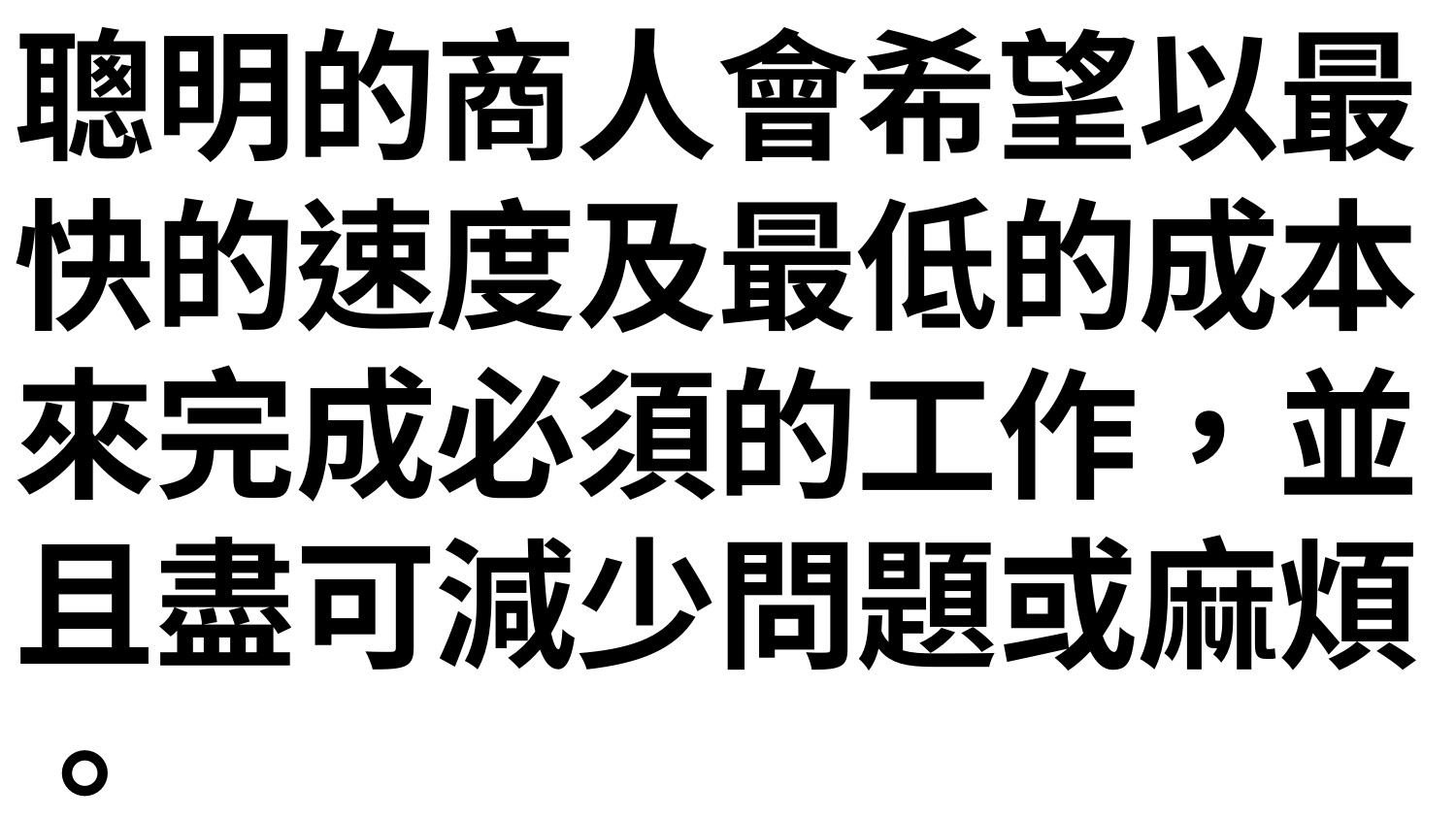

聰明的商人會希望以最快的速度及最低的成本來完成必須的工作，並且盡可減少問題或麻煩
。